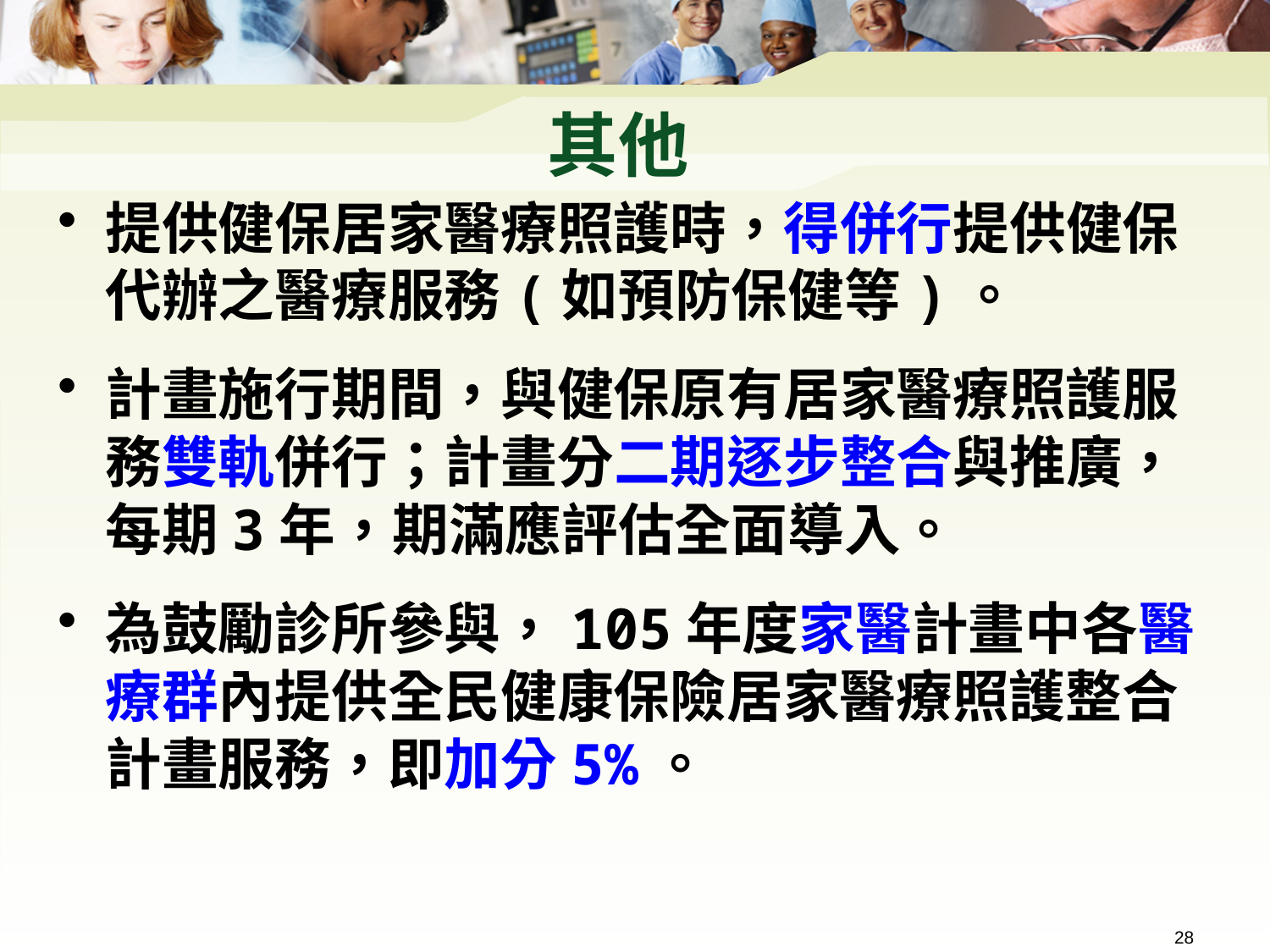

# 其他
提供健保居家醫療照護時，得併行提供健保代辦之醫療服務(如預防保健等)。

計畫施行期間，與健保原有居家醫療照護服務雙軌併行；計畫分二期逐步整合與推廣，每期3年，期滿應評估全面導入。

為鼓勵診所參與，105年度家醫計畫中各醫療群內提供全民健康保險居家醫療照護整合計畫服務，即加分5%。
28